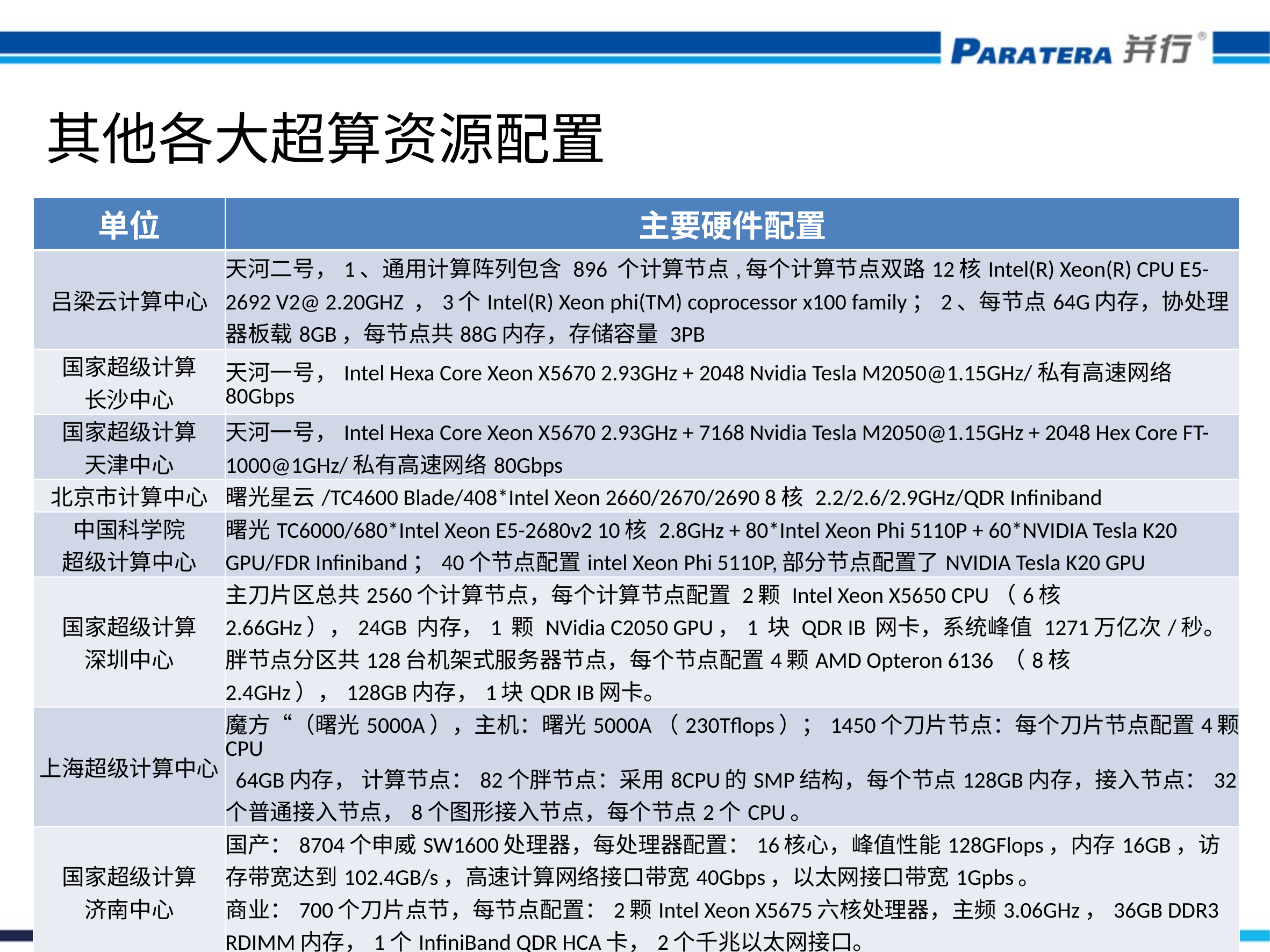

# 其他各大超算资源配置
| 单位 | 主要硬件配置 |
| --- | --- |
| 吕梁云计算中心 | 天河二号，1、通用计算阵列包含 896 个计算节点,每个计算节点双路12核Intel(R) Xeon(R) CPU E5-2692 V2@ 2.20GHZ ，3个Intel(R) Xeon phi(TM) coprocessor x100 family；2、每节点64G内存，协处理器板载8GB，每节点共88G内存，存储容量 3PB |
| 国家超级计算 长沙中心 | 天河一号，Intel Hexa Core Xeon X5670 2.93GHz + 2048 Nvidia Tesla M2050@1.15GHz/私有高速网络80Gbps |
| 国家超级计算 天津中心 | 天河一号，Intel Hexa Core Xeon X5670 2.93GHz + 7168 Nvidia Tesla M2050@1.15GHz + 2048 Hex Core FT-1000@1GHz/私有高速网络80Gbps |
| 北京市计算中心 | 曙光星云/TC4600 Blade/408\*Intel Xeon 2660/2670/2690 8核 2.2/2.6/2.9GHz/QDR Infiniband |
| 中国科学院 超级计算中心 | 曙光TC6000/680\*Intel Xeon E5-2680v2 10核 2.8GHz + 80\*Intel Xeon Phi 5110P + 60\*NVIDIA Tesla K20 GPU/FDR Infiniband；40个节点配置intel Xeon Phi 5110P,部分节点配置了NVIDIA Tesla K20 GPU |
| 国家超级计算 深圳中心 | 主刀片区总共2560个计算节点，每个计算节点配置 2颗 Intel Xeon X5650 CPU（6核 2.66GHz），24GB 内存，1 颗 NVidia C2050 GPU，1 块 QDR IB 网卡，系统峰值 1271万亿次/秒。 胖节点分区共128台机架式服务器节点，每个节点配置4颗AMD Opteron 6136 （8核 2.4GHz），128GB内存，1块QDR IB网卡。 |
| 上海超级计算中心 | 魔方“（曙光5000A），主机：曙光5000A（230Tflops）；1450个刀片节点：每个刀片节点配置4颗CPU 64GB内存， 计算节点：82个胖节点：采用8CPU的SMP结构，每个节点128GB内存，接入节点：32个普通接入节点，8个图形接入节点，每个节点2个CPU。 |
| 国家超级计算 济南中心 | 国产：8704个申威SW1600处理器，每处理器配置：16核心，峰值性能128GFlops，内存16GB，访存带宽达到102.4GB/s，高速计算网络接口带宽40Gbps，以太网接口带宽1Gpbs。 商业：700个刀片点节，每节点配置：2颗Intel Xeon X5675六核处理器，主频3.06GHz，36GB DDR3 RDIMM内存，1个InfiniBand QDR HCA卡，2个千兆以太网接口。 |
35